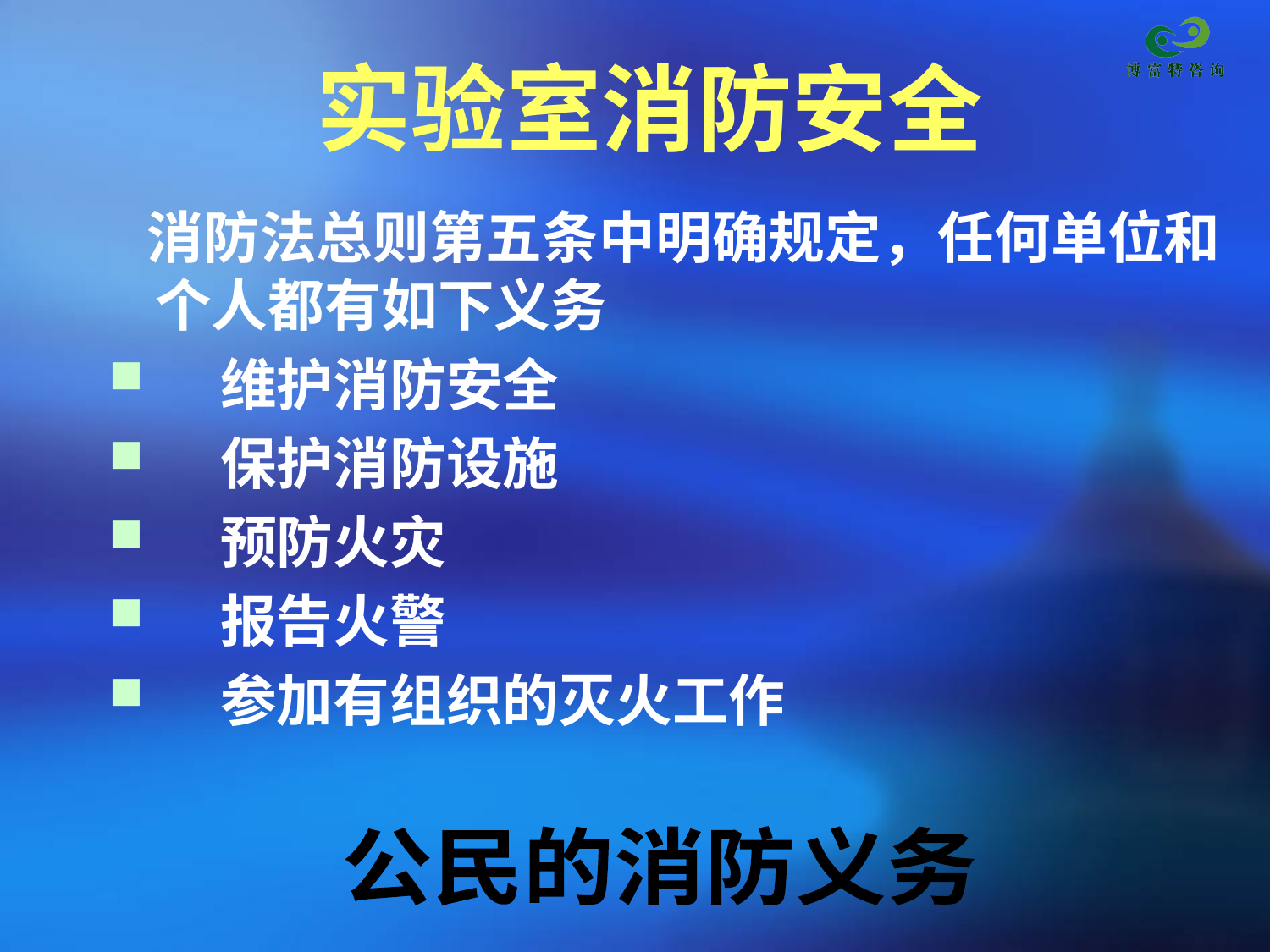

# 实验室消防安全
  消防法总则第五条中明确规定，任何单位和个人都有如下义务
    维护消防安全
    保护消防设施
    预防火灾
    报告火警
    参加有组织的灭火工作
公民的消防义务